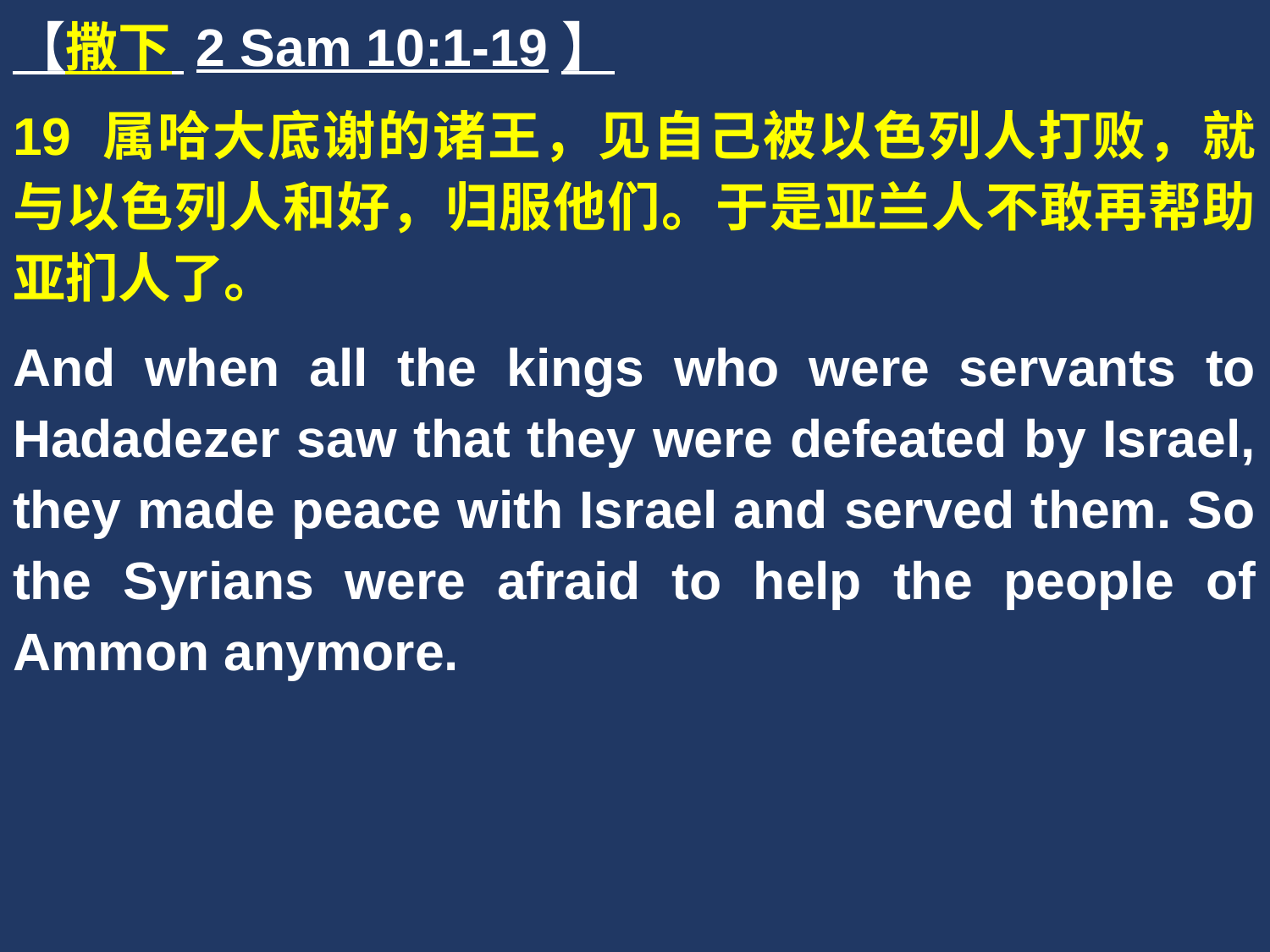

【撒下 2 Sam 10:1-19】
19 属哈大底谢的诸王，见自己被以色列人打败，就与以色列人和好，归服他们。于是亚兰人不敢再帮助亚扪人了。
And when all the kings who were servants to Hadadezer saw that they were defeated by Israel, they made peace with Israel and served them. So the Syrians were afraid to help the people of Ammon anymore.